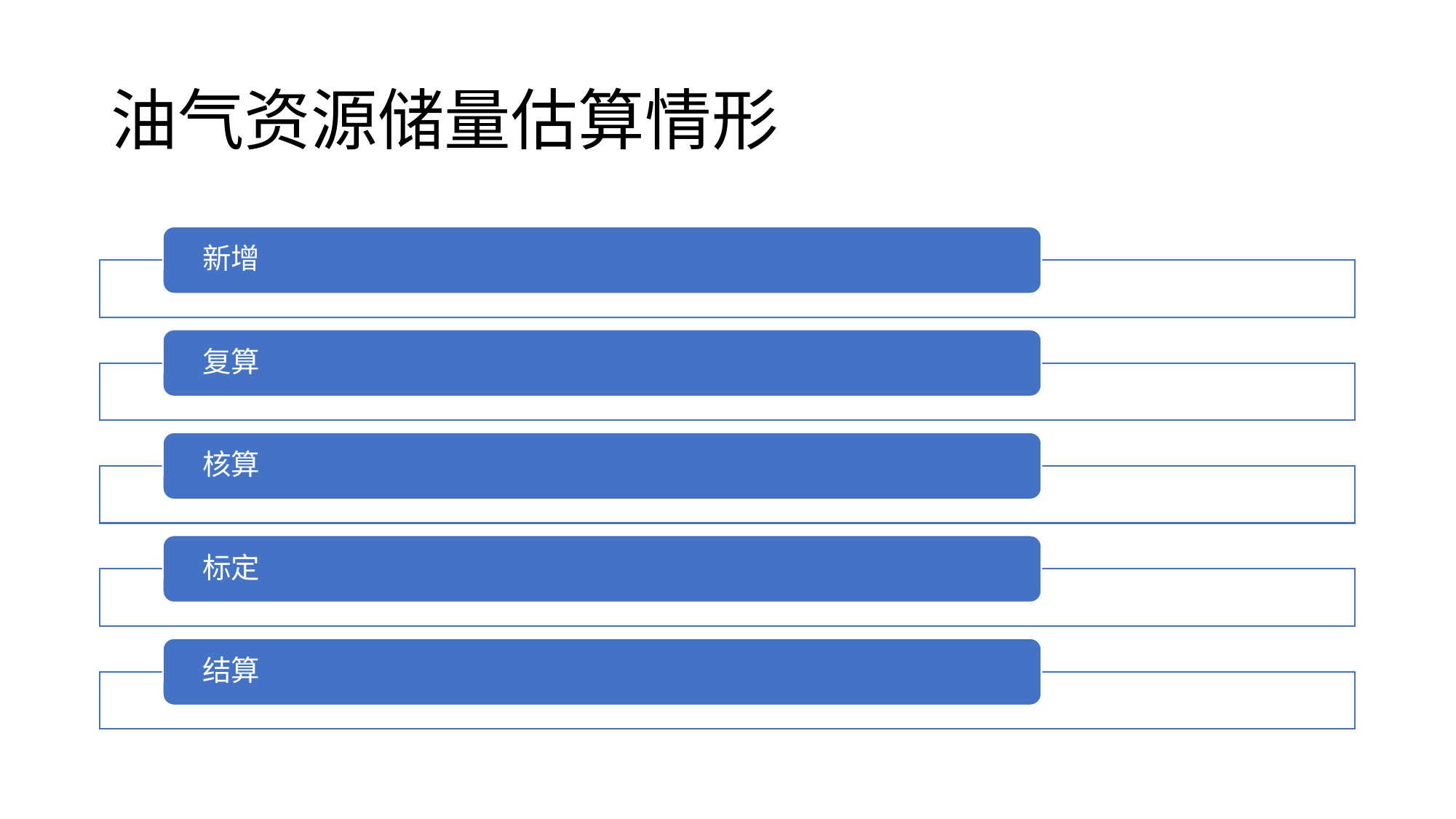

# 油气资源储量估算情形
新增
复算
核算
标定
结算